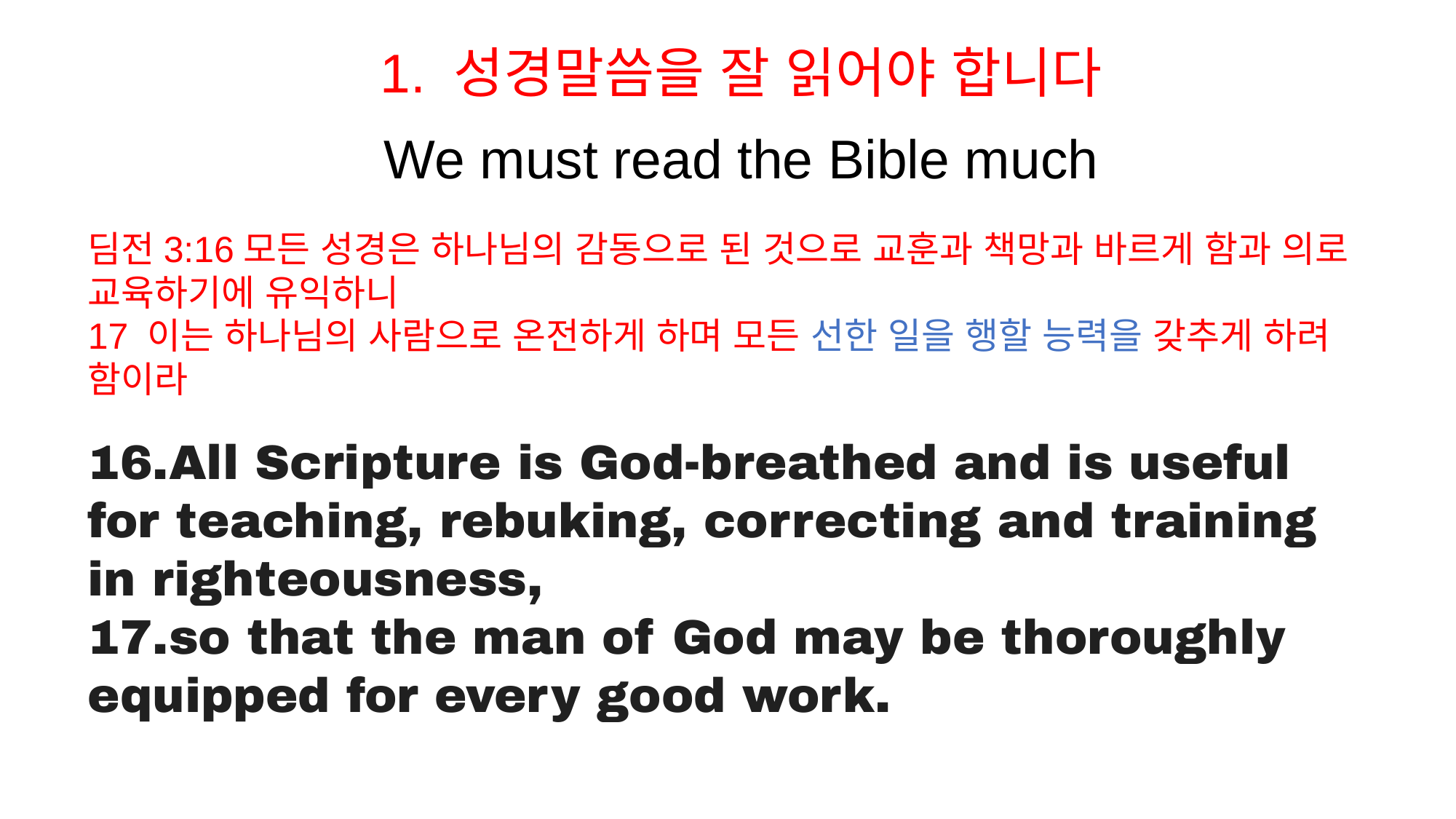

1. 성경말씀을 잘 읽어야 합니다
We must read the Bible much
딤전3:16모든 성경은 하나님의 감동으로 된 것으로 교훈과 책망과 바르게 함과 의로 교육하기에 유익하니
17 이는 하나님의 사람으로 온전하게 하며 모든 선한 일을 행할 능력을 갖추게 하려 함이라

All Scripture is God-breathed and is useful for teaching, rebuking, correcting and training in righteousness,
so that the man of God may be thoroughly equipped for every good work.